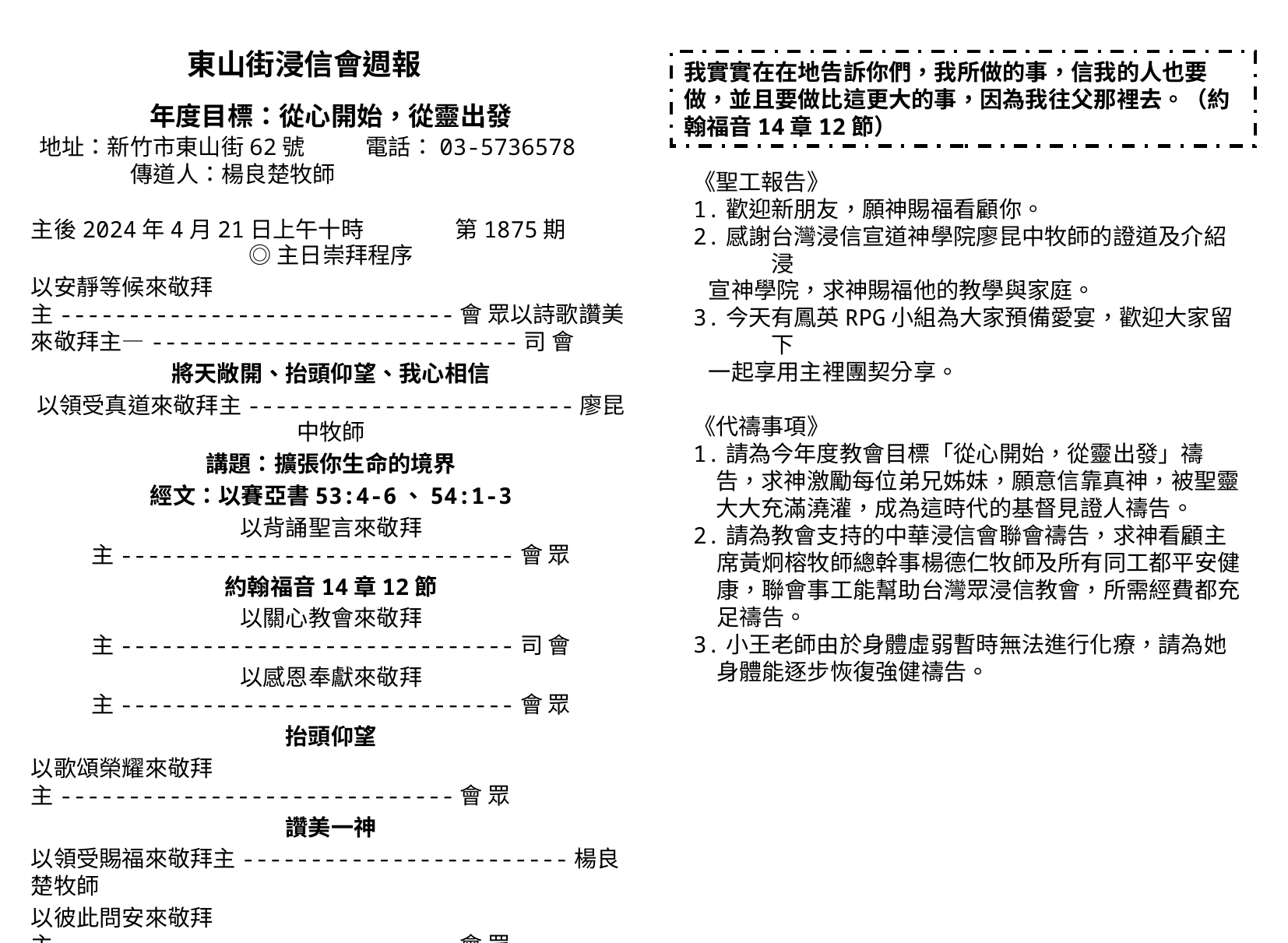

東山街浸信會週報

年度目標：從心開始，從靈出發

我實實在在地告訴你們，我所做的事，信我的人也要做，並且要做比這更大的事，因為我往父那裡去。（約翰福音14章12節）

地址：新竹市東山街62號            電話：03-5736578
                 傳道人：楊良楚牧師
《聖工報告》
1.歡迎新朋友，願神賜福看顧你。
2.感謝台灣浸信宣道神學院廖昆中牧師的證道及介紹浸
  宣神學院，求神賜福他的教學與家庭。
3.今天有鳳英RPG小組為大家預備愛宴，歡迎大家留下
  一起享用主裡團契分享。

《代禱事項》
1.請為今年度教會目標「從心開始，從靈出發」禱告，求神激勵每位弟兄姊妹，願意信靠真神，被聖靈大大充滿澆灌，成為這時代的基督見證人禱告。
2.請為教會支持的中華浸信會聯會禱告，求神看顧主席黃炯榕牧師總幹事楊德仁牧師及所有同工都平安健康，聯會事工能幫助台灣眾浸信教會，所需經費都充足禱告。
3.小王老師由於身體虛弱暫時無法進行化療，請為她身體能逐步恢復強健禱告。
主後2024年4月21日上午十時                  第1875期
◎主日崇拜程序
以安靜等候來敬拜主-----------------------------會 眾以詩歌讚美來敬拜主—---------------------------司 會
將天敞開、抬頭仰望、我心相信
以領受真道來敬拜主------------------------廖昆中牧師
講題：擴張你生命的境界
經文：以賽亞書53:4-6、54:1-3
以背誦聖言來敬拜主-----------------------------會 眾
約翰福音14章12節
以關心教會來敬拜主-----------------------------司 會
以感恩奉獻來敬拜主-----------------------------會 眾
抬頭仰望
以歌頌榮耀來敬拜主-----------------------------會 眾
讚美一神
以領受賜福來敬拜主------------------------楊良楚牧師
以彼此問安來敬拜主-----------------------------會 眾
愛我們的家